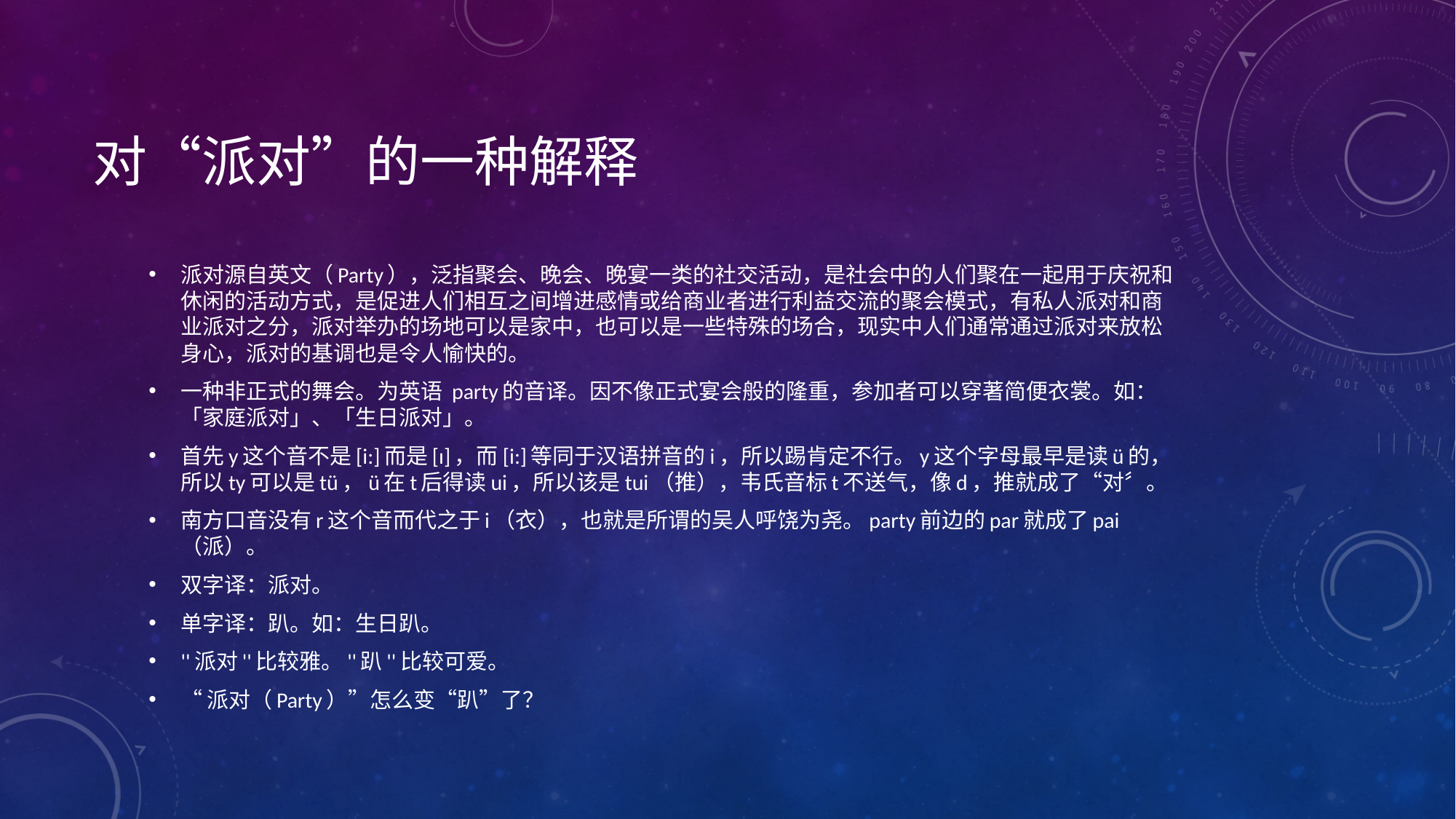

# 对“派对”的一种解释
派对源自英文（Party），泛指聚会、晚会、晚宴一类的社交活动，是社会中的人们聚在一起用于庆祝和休闲的活动方式，是促进人们相互之间增进感情或给商业者进行利益交流的聚会模式，有私人派对和商业派对之分，派对举办的场地可以是家中，也可以是一些特殊的场合，现实中人们通常通过派对来放松身心，派对的基调也是令人愉快的。
一种非正式的舞会。为英语 party的音译。因不像正式宴会般的隆重，参加者可以穿著简便衣裳。如：「家庭派对」、「生日派对」。
首先y这个音不是[i:]而是[ɪ]，而[i:]等同于汉语拼音的i，所以踢肯定不行。y这个字母最早是读ü的，所以ty可以是tü，ü在t后得读ui，所以该是tui（推），韦氏音标t不送气，像d，推就成了“对〞。
南方口音没有r这个音而代之于i（衣），也就是所谓的吴人呼饶为尧。party前边的par就成了pai（派）。
双字译：派对。
单字译：趴。如：生日趴。
''派对''比较雅。''趴''比较可爱。
“派对（Party）”怎么变“趴”了？